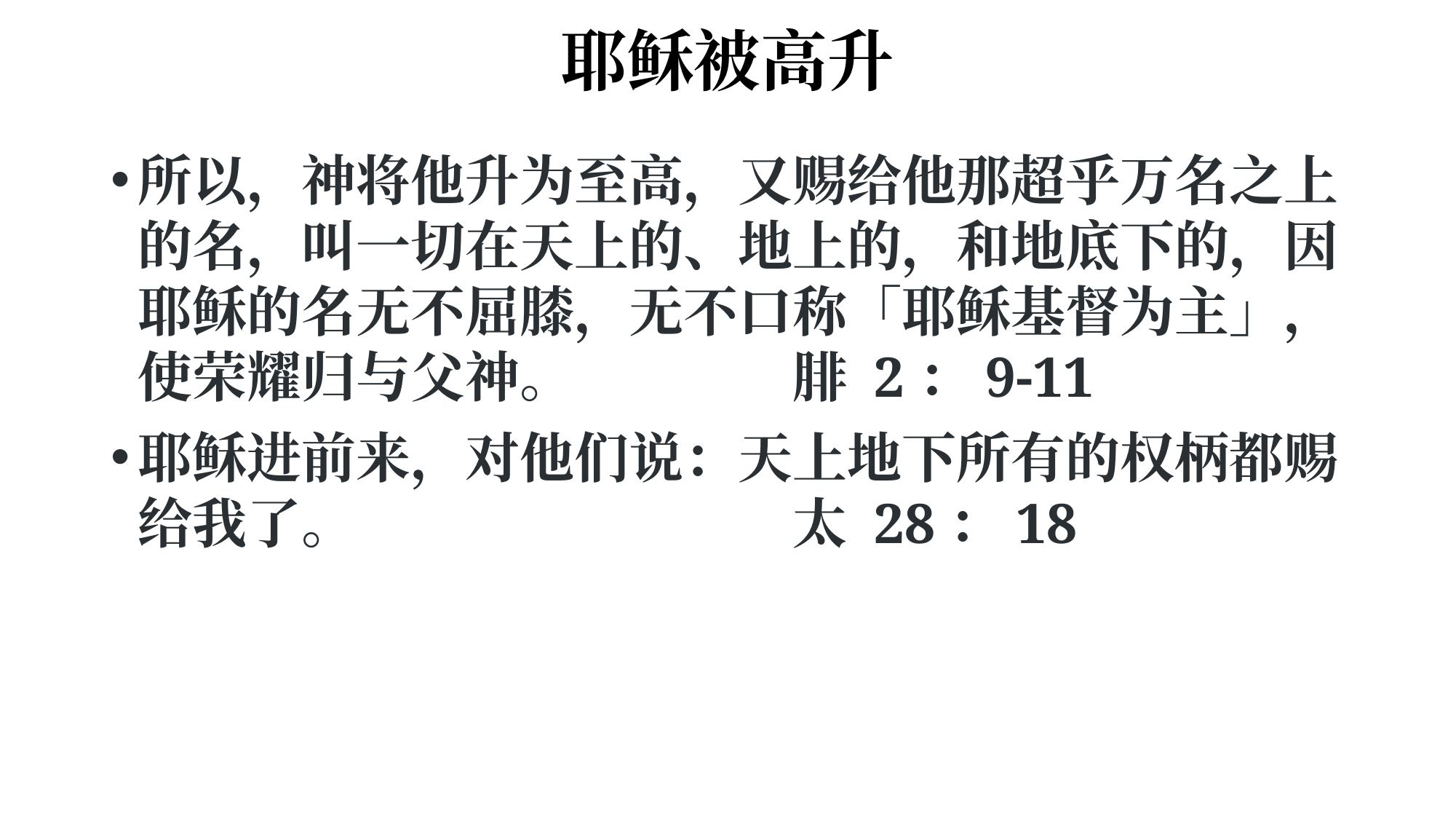

# 耶稣被高升
所以，神将他升为至高，又赐给他那超乎万名之上的名，叫一切在天上的、地上的，和地底下的，因耶稣的名无不屈膝，无不口称「耶稣基督为主」，使荣耀归与父神。		腓 2：9-11
耶稣进前来，对他们说：天上地下所有的权柄都赐给我了。				太 28：18